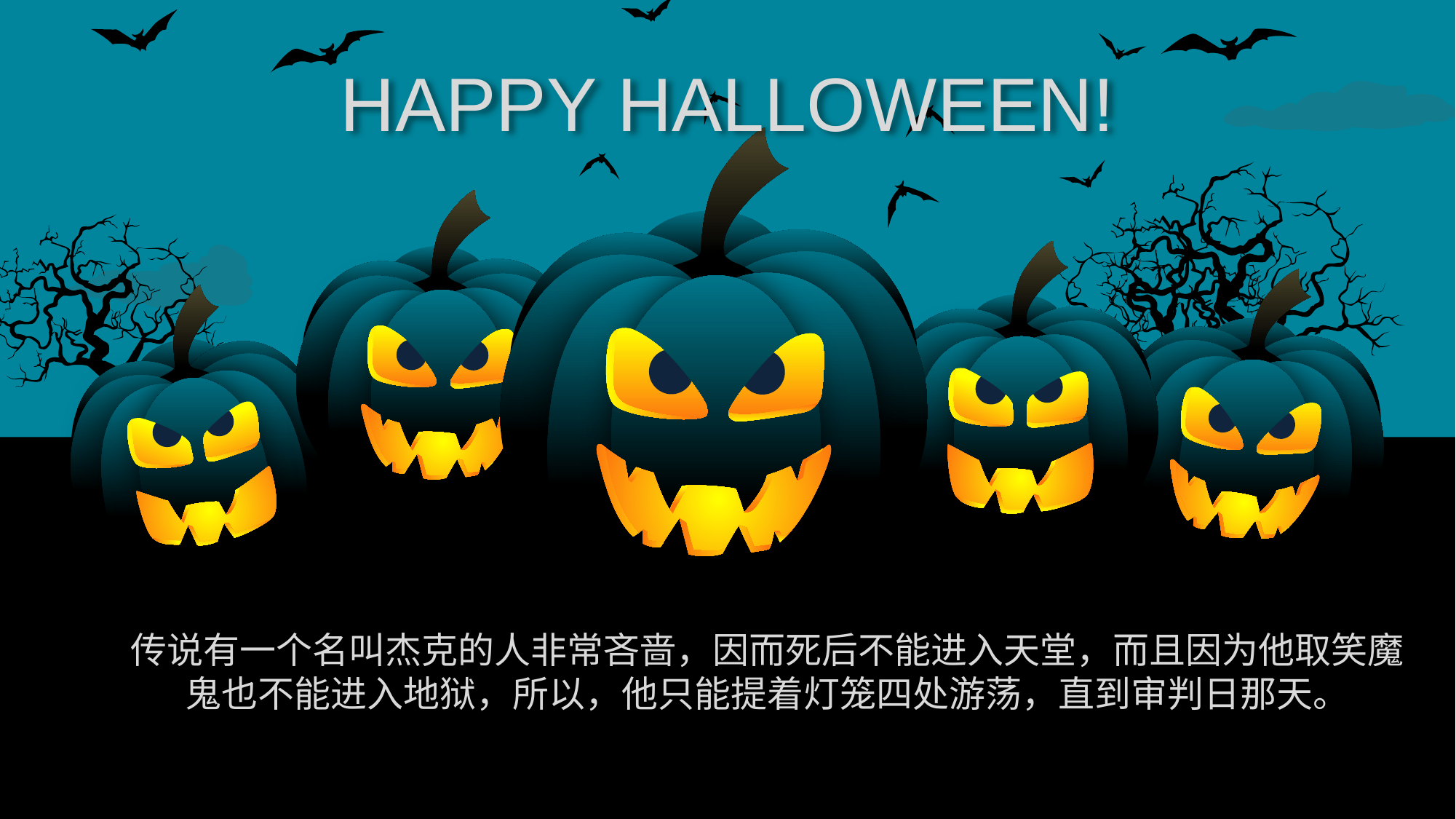

# HAPPY HALLOWEEN!

传说有一个名叫杰克的人非常吝啬，因而死后不能进入天堂，而且因为他取笑魔鬼也不能进入地狱，所以，他只能提着灯笼四处游荡，直到审判日那天。